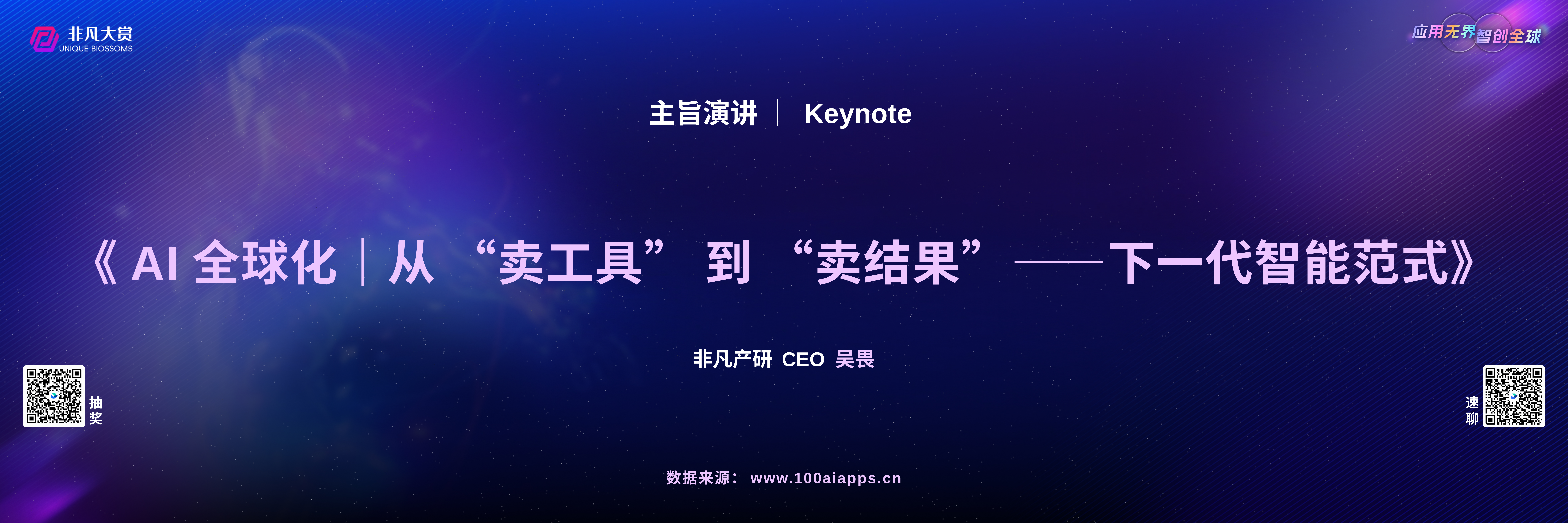

主旨演讲 ｜ Keynote
《AI全球化｜从 “卖工具” 到 “卖结果”——下一代智能范式》
非凡产研 CEO 吴畏
数据来源：www.100aiapps.cn